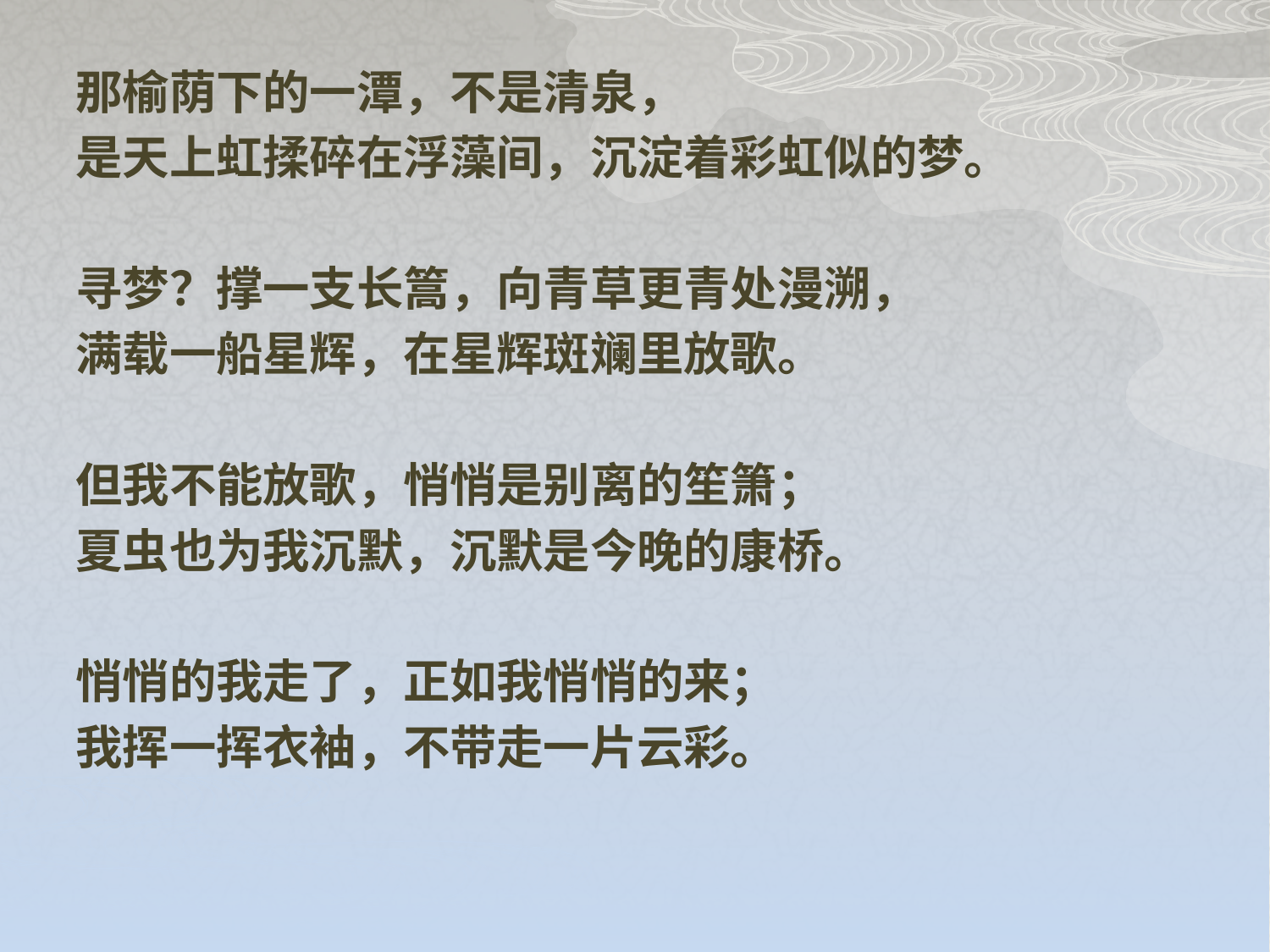

那榆荫下的一潭，不是清泉，
是天上虹揉碎在浮藻间，沉淀着彩虹似的梦。

寻梦？撑一支长篙，向青草更青处漫溯，
满载一船星辉，在星辉斑斓里放歌。

但我不能放歌，悄悄是别离的笙箫；
夏虫也为我沉默，沉默是今晚的康桥。

悄悄的我走了，正如我悄悄的来；
我挥一挥衣袖，不带走一片云彩。

#